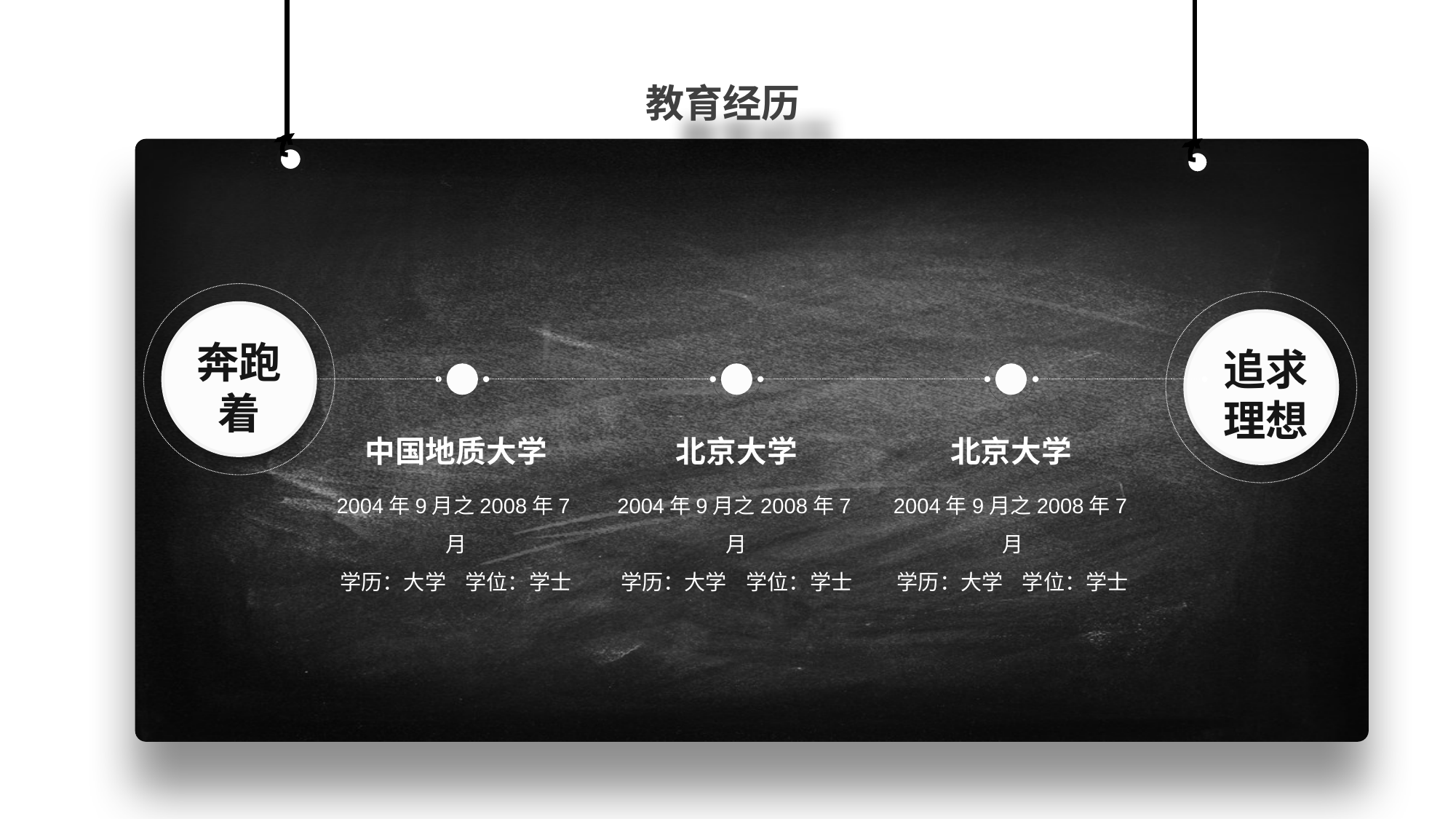

教育经历

奔跑着
追求理想

中国地质大学
北京大学
北京大学
2004年9月之2008年7月
学历：大学    学位：学士

2004年9月之2008年7月
学历：大学    学位：学士

2004年9月之2008年7月
学历：大学    学位：学士